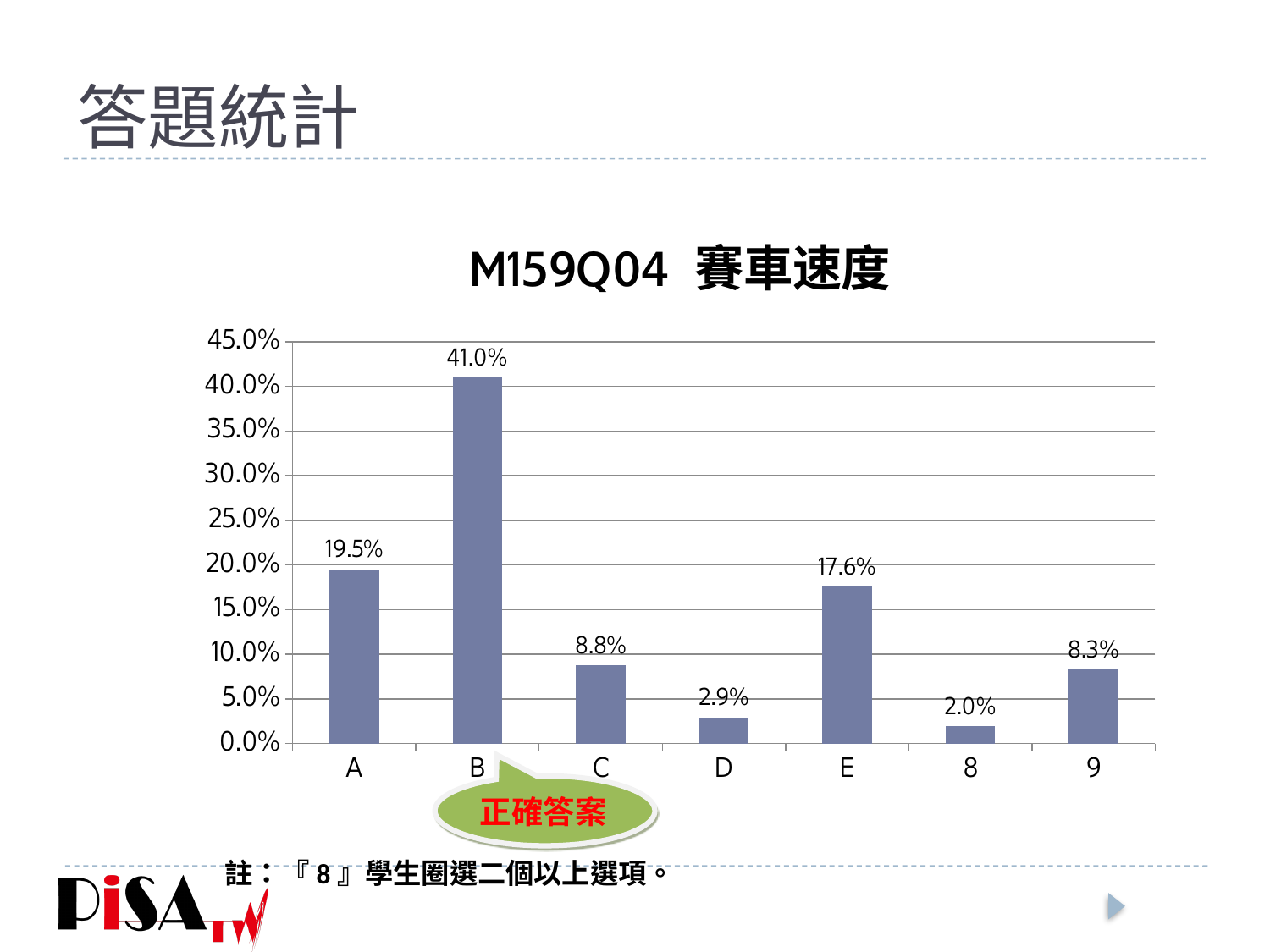

# 答題統計

### Chart: M159Q04 賽車速度

| Category | M159Q04 |
|---|---|
| A | 0.19512195121951179 |
| B | 0.4097560975609758 |
| C | 0.0878048780487807 |
| D | 0.02926829268292688 |
| E | 0.175609756097561 |
| 8 | 0.019512195121951223 |
| 9 | 0.08292682926829299 |
正確答案
 註：『8』學生圈選二個以上選項。